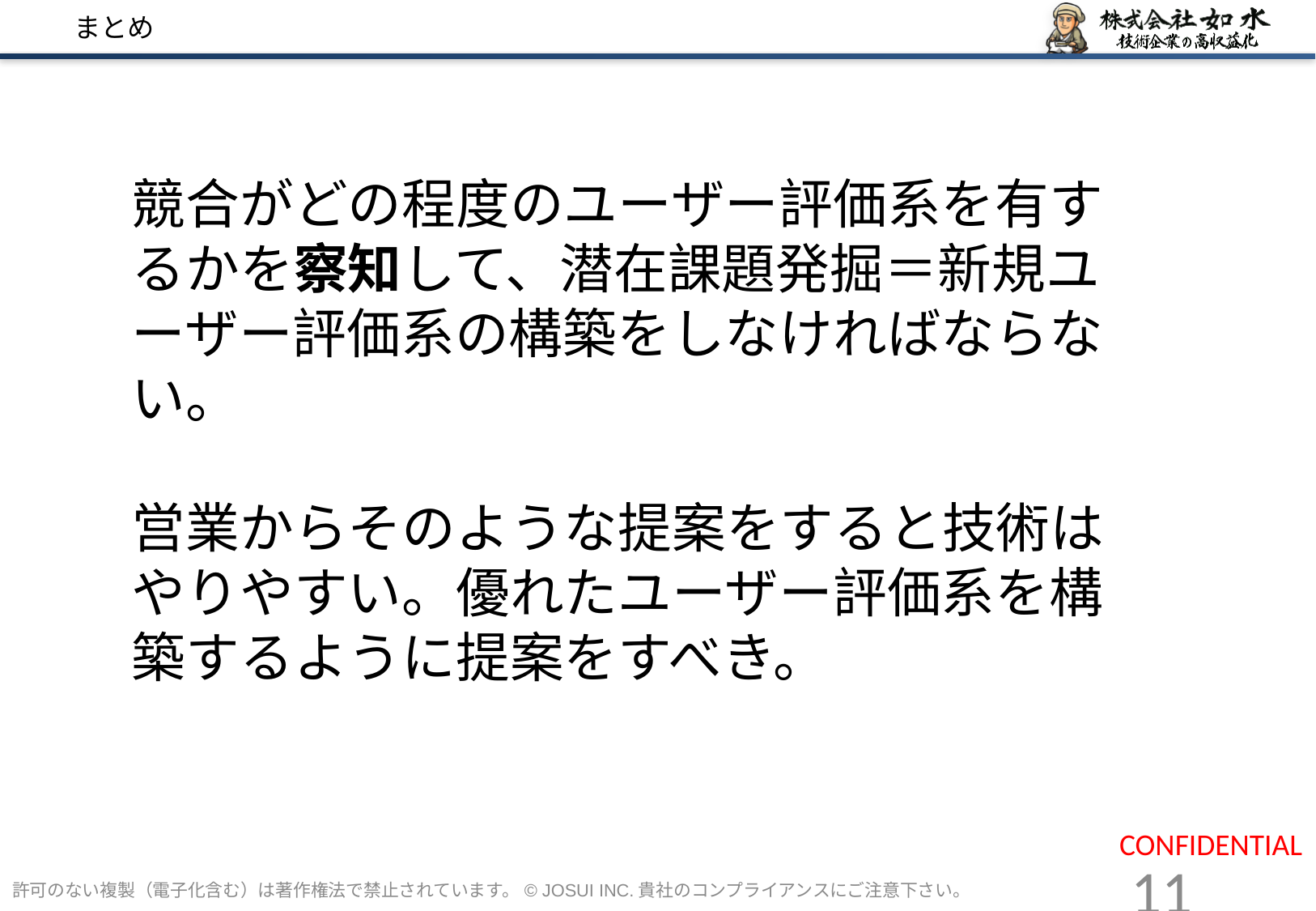

# まとめ
競合がどの程度のユーザー評価系を有するかを察知して、潜在課題発掘＝新規ユーザー評価系の構築をしなければならない。

営業からそのような提案をすると技術はやりやすい。優れたユーザー評価系を構築するように提案をすべき。
許可のない複製（電子化含む）は著作権法で禁止されています。© JOSUI INC.貴社のコンプライアンスにご注意下さい。
11